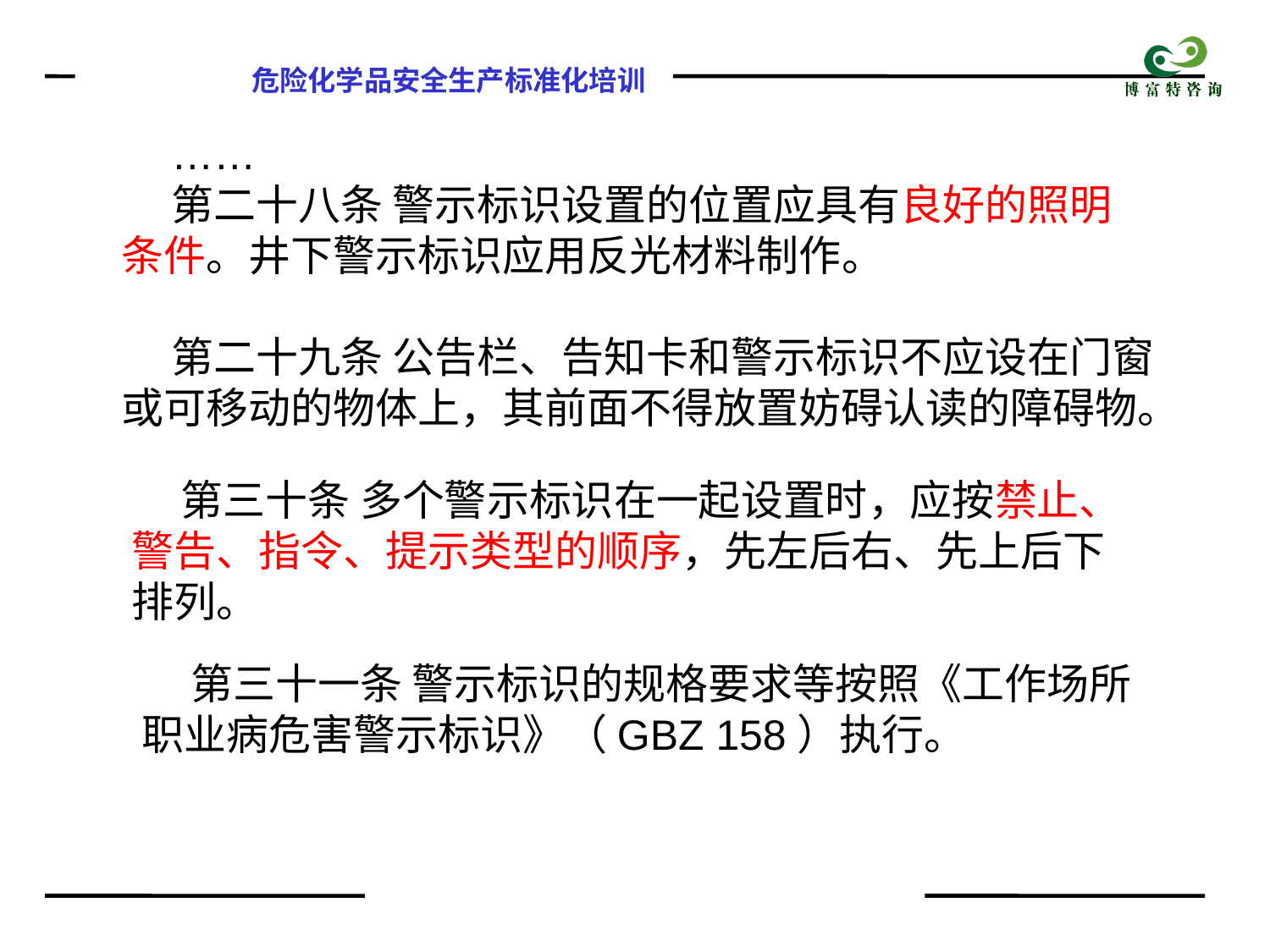

……
第二十八条 警示标识设置的位置应具有良好的照明条件。井下警示标识应用反光材料制作。
第二十九条 公告栏、告知卡和警示标识不应设在门窗或可移动的物体上，其前面不得放置妨碍认读的障碍物。
第三十条 多个警示标识在一起设置时，应按禁止、警告、指令、提示类型的顺序，先左后右、先上后下排列。
第三十一条 警示标识的规格要求等按照《工作场所职业病危害警示标识》（GBZ 158）执行。